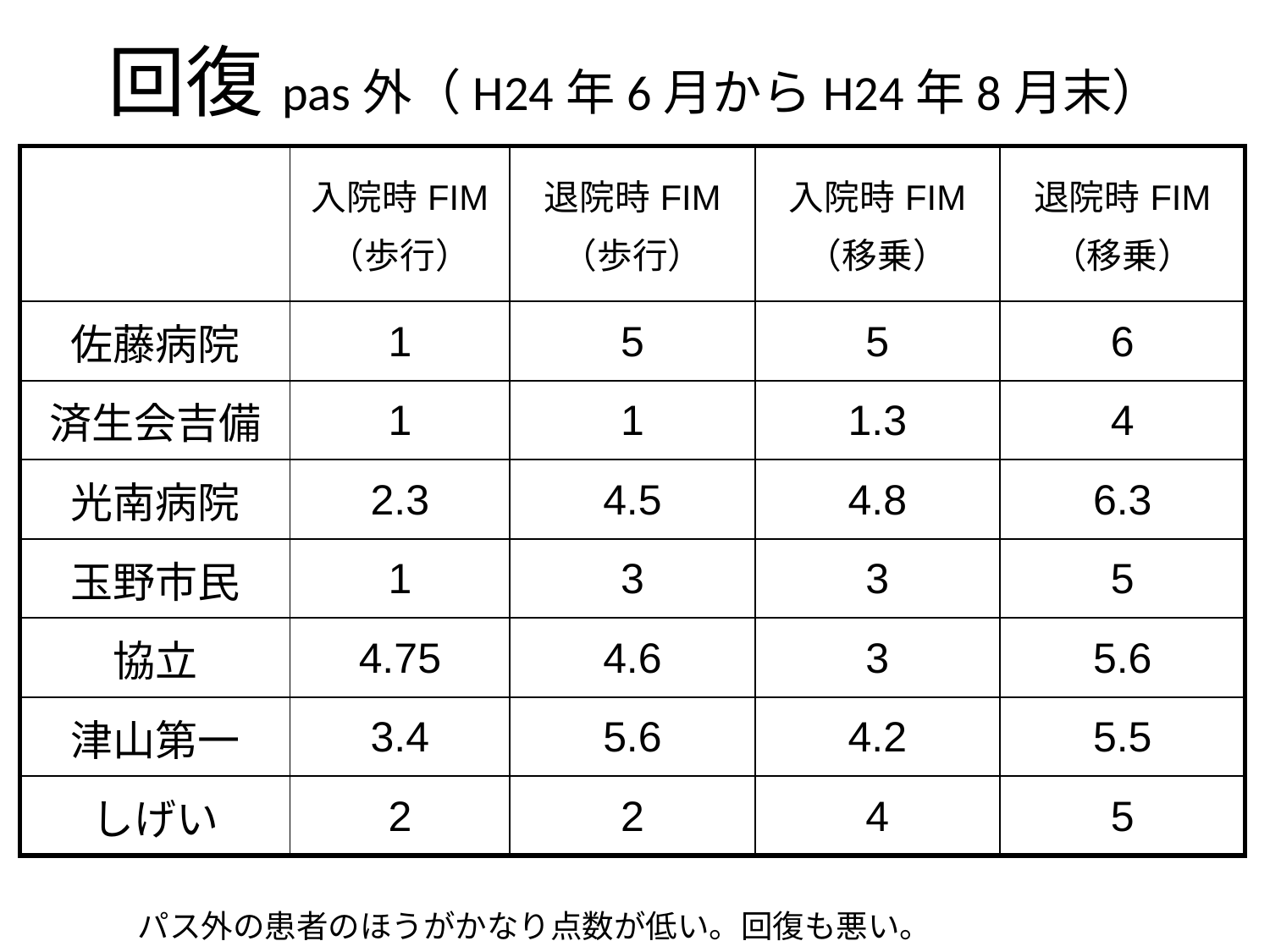

# 回復pas外（H24年6月からH24年8月末）
|  | 入院時FIM （歩行） | 退院時FIM （歩行） | 入院時FIM （移乗） | 退院時FIM （移乗） |
| --- | --- | --- | --- | --- |
| 佐藤病院 | 1 | 5 | 5 | 6 |
| 済生会吉備 | 1 | 1 | 1.3 | 4 |
| 光南病院 | 2.3 | 4.5 | 4.8 | 6.3 |
| 玉野市民 | 1 | 3 | 3 | 5 |
| 協立 | 4.75 | 4.6 | 3 | 5.6 |
| 津山第一 | 3.4 | 5.6 | 4.2 | 5.5 |
| しげい | 2 | 2 | 4 | 5 |

パス外の患者のほうがかなり点数が低い。回復も悪い。